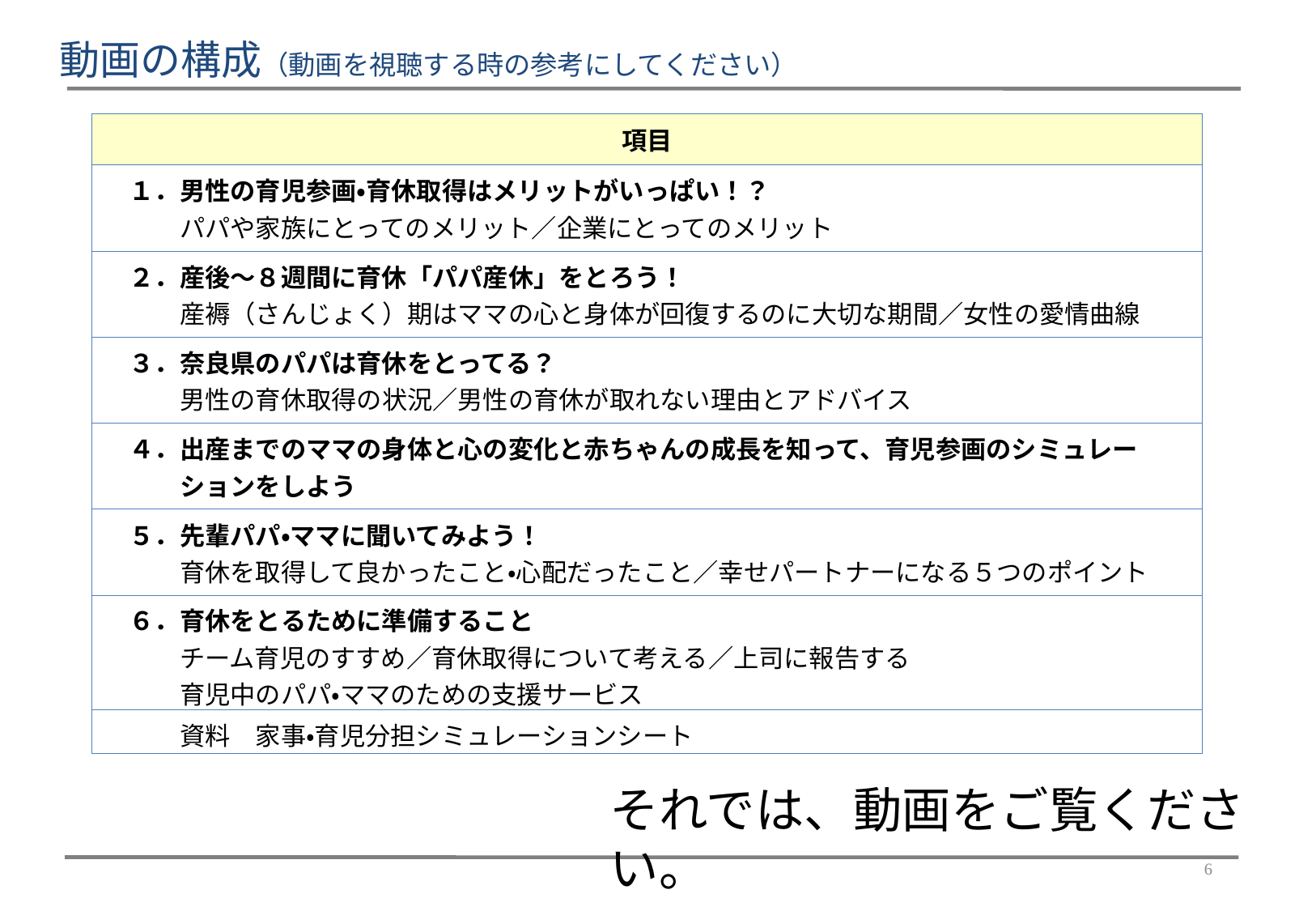

動画の構成（動画を視聴する時の参考にしてください）

| 項目 |
| --- |
| １．男性の育児参画・育休取得はメリットがいっぱい！？ 　　　パパや家族にとってのメリット／企業にとってのメリット |
| ２．産後～８週間に育休「パパ産休」をとろう！ 　　　産褥（さんじょく）期はママの心と身体が回復するのに大切な期間／女性の愛情曲線 |
| ３．奈良県のパパは育休をとってる？ 　　　男性の育休取得の状況／男性の育休が取れない理由とアドバイス |
| ４．出産までのママの身体と心の変化と赤ちゃんの成長を知って、育児参画のシミュレー 　　　ションをしよう |
| ５．先輩パパ・ママに聞いてみよう！ 　　　育休を取得して良かったこと・心配だったこと／幸せパートナーになる５つのポイント |
| ６．育休をとるために準備すること 　　　チーム育児のすすめ／育休取得について考える／上司に報告する 　　　育児中のパパ・ママのための支援サービス |
| 資料　家事・育児分担シミュレーションシート |
それでは、動画をご覧ください。
6